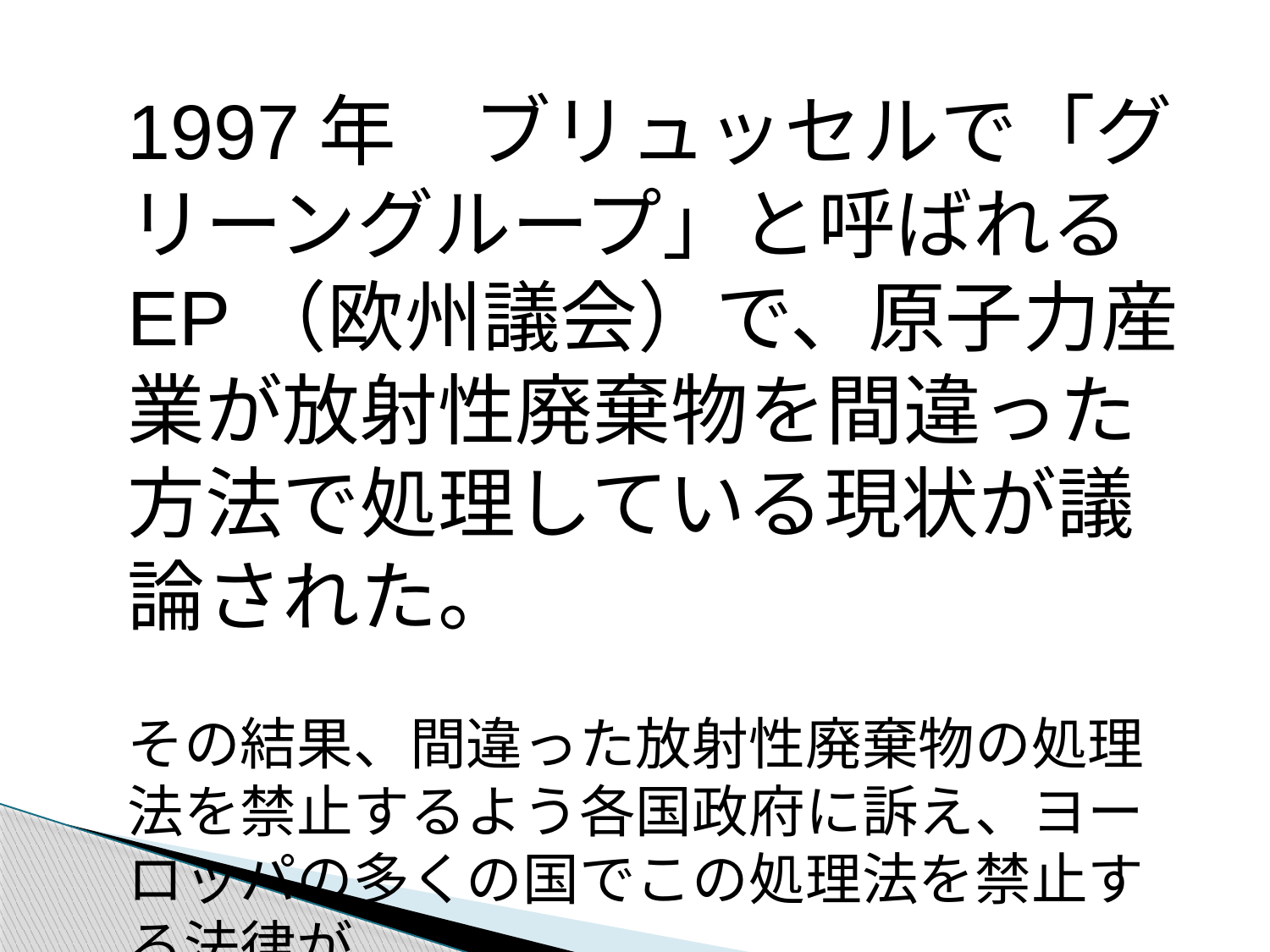

1997年　ブリュッセルで「グリーングループ」と呼ばれるEP（欧州議会）で、原子力産業が放射性廃棄物を間違った方法で処理している現状が議論された。
その結果、間違った放射性廃棄物の処理法を禁止するよう各国政府に訴え、ヨーロッパの多くの国でこの処理法を禁止する法律が
　　　　　　　　　　　　　　　　　　　　施行された。